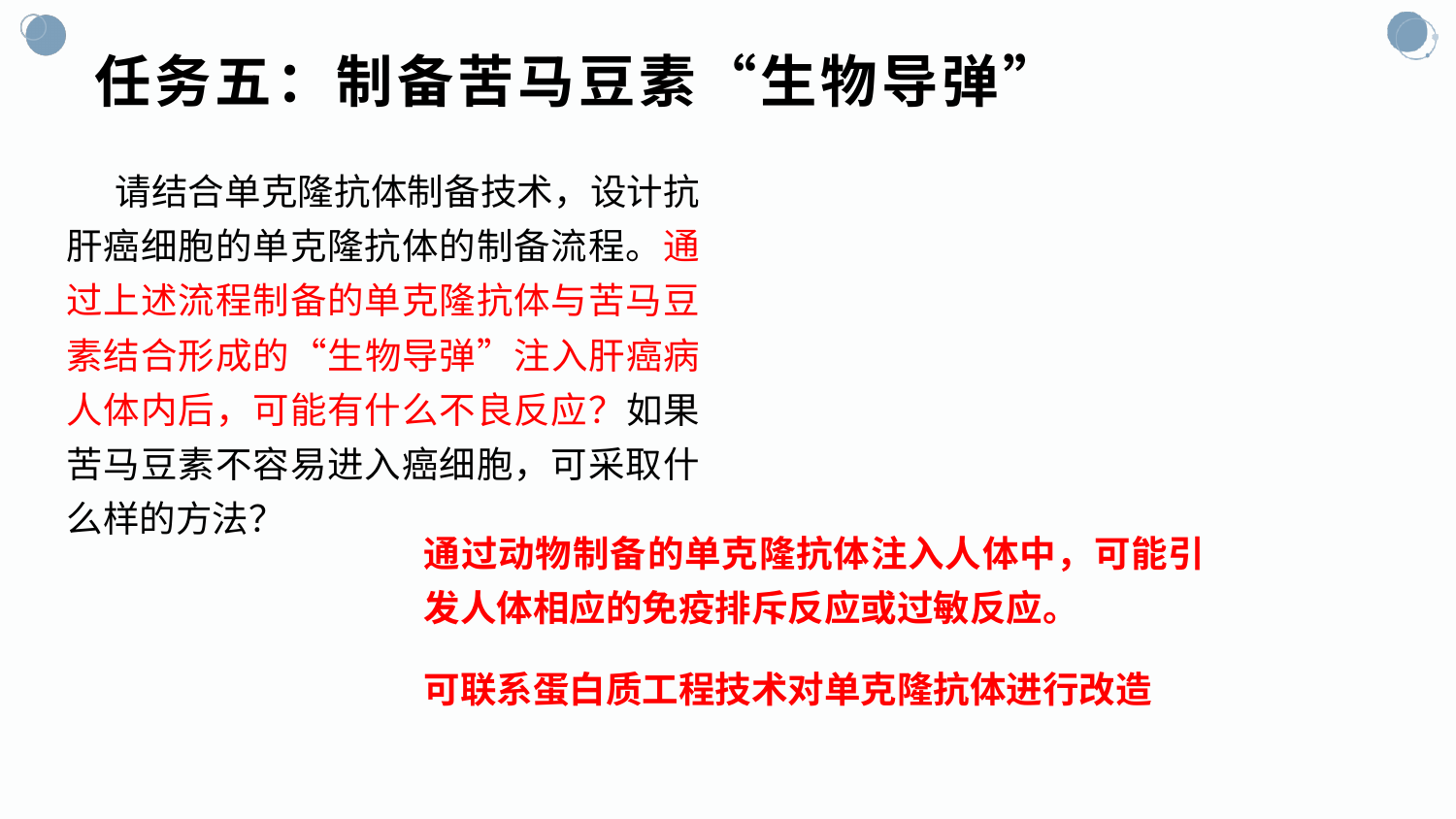

# 任务五：制备苦马豆素“生物导弹”
请结合单克隆抗体制备技术，设计抗肝癌细胞的单克隆抗体的制备流程。通过上述流程制备的单克隆抗体与苦马豆素结合形成的“生物导弹”注入肝癌病人体内后，可能有什么不良反应？如果苦马豆素不容易进入癌细胞，可采取什么样的方法？
通过动物制备的单克隆抗体注入人体中，可能引发人体相应的免疫排斥反应或过敏反应。
可联系蛋白质工程技术对单克隆抗体进行改造